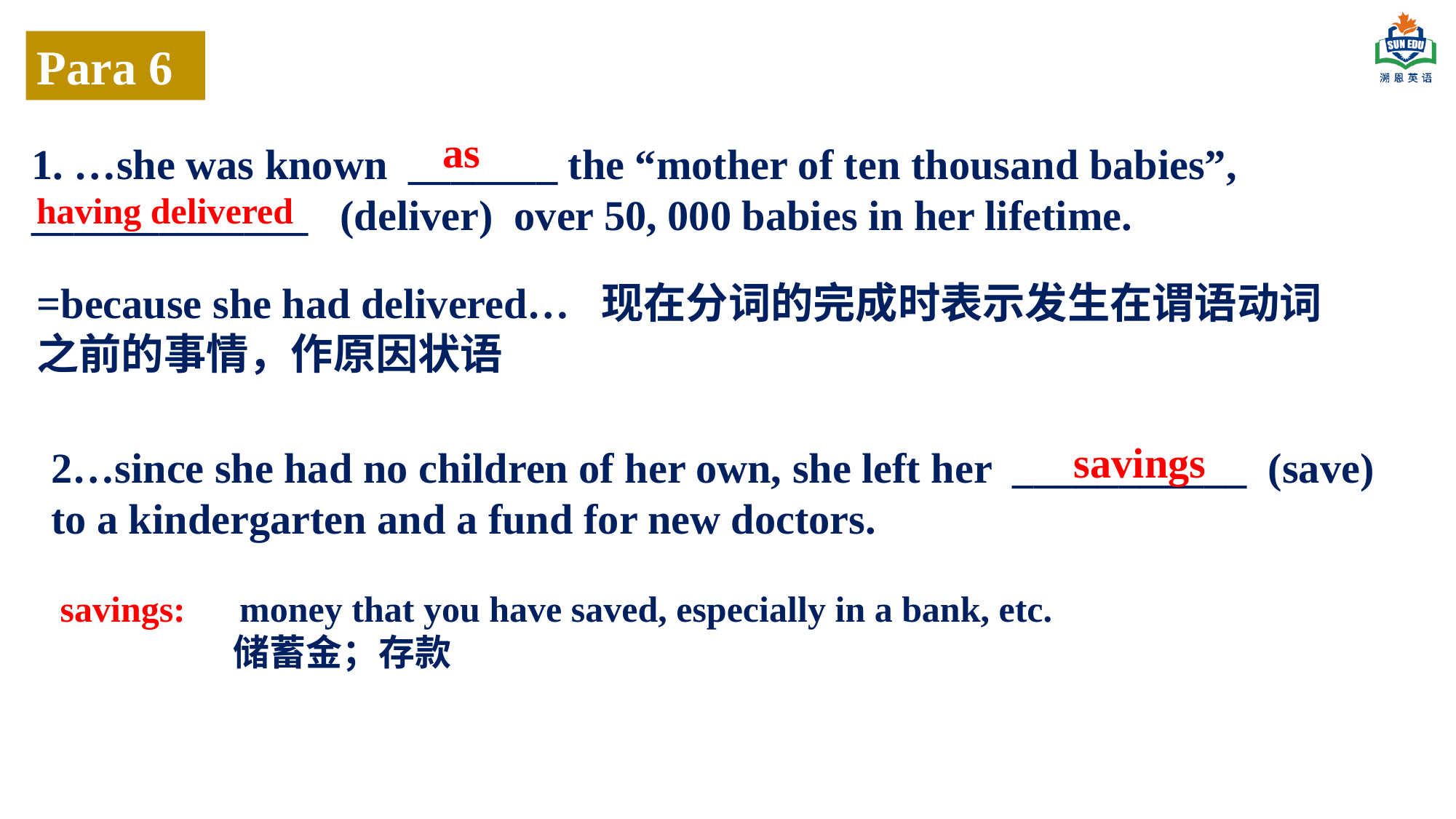

Para 6
as
1. …she was known  _______ the “mother of ten thousand babies”,
_____________   (deliver)  over 50, 000 babies in her lifetime.
having delivered
=because she had delivered…  现在分词的完成时表示发生在谓语动词之前的事情，作原因状语
savings
2…since she had no children of her own, she left her  ___________  (save) to a kindergarten and a fund for new doctors.
 savings:　money that you have saved, especially in a bank, etc.
　　　　　储蓄金；存款